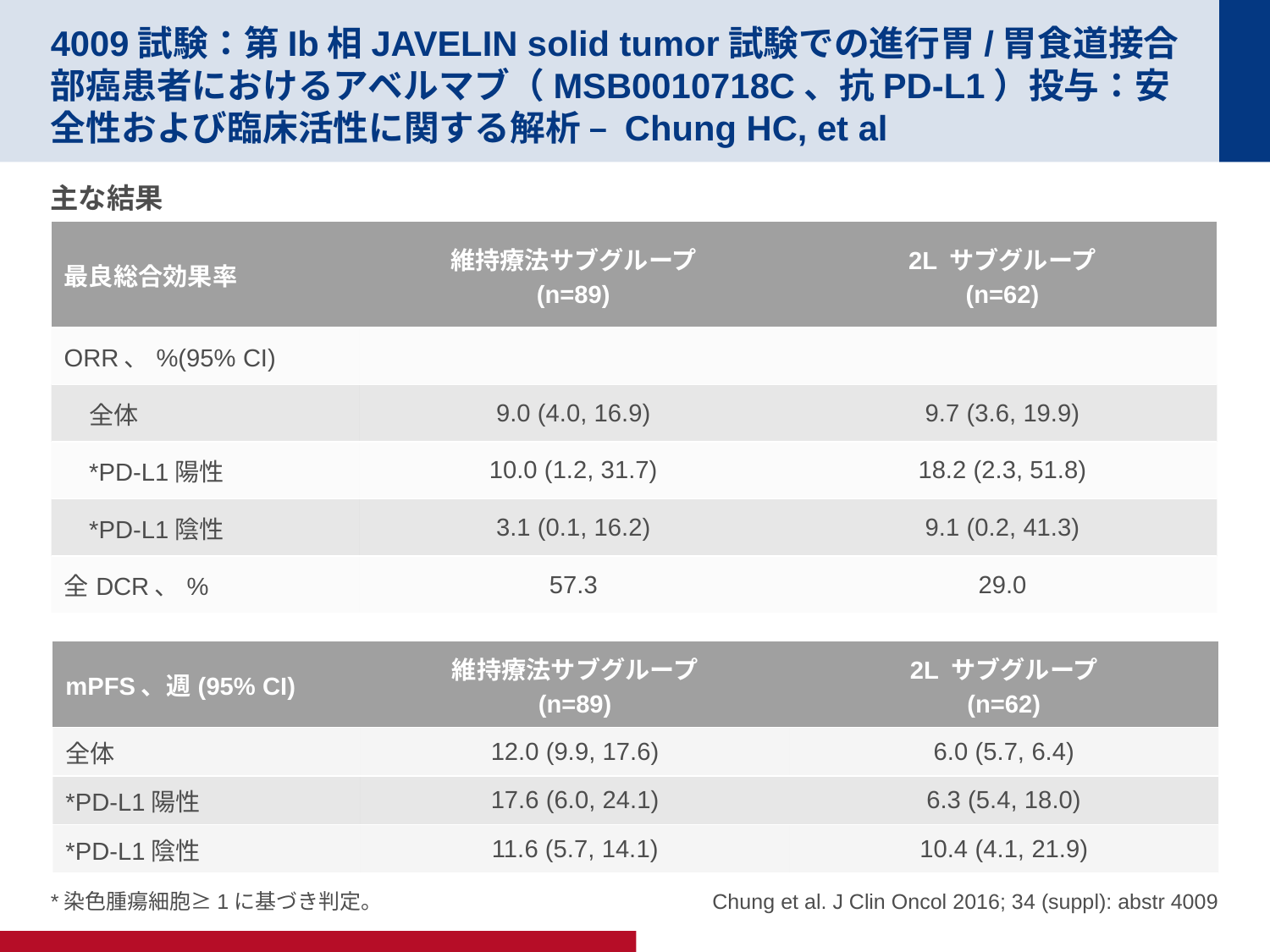

# 4009試験：第Ib相JAVELIN solid tumor試験での進行胃/胃食道接合部癌患者におけるアベルマブ（MSB0010718C、抗PD-L1）投与：安全性および臨床活性に関する解析 – Chung HC, et al
主な結果
| 最良総合効果率 | 維持療法サブグループ (n=89) | 2L サブグループ (n=62) |
| --- | --- | --- |
| ORR、%(95% CI) |  |  |
| 全体 | 9.0 (4.0, 16.9) | 9.7 (3.6, 19.9) |
| \*PD-L1陽性 | 10.0 (1.2, 31.7) | 18.2 (2.3, 51.8) |
| \*PD-L1陰性 | 3.1 (0.1, 16.2) | 9.1 (0.2, 41.3) |
| 全DCR、% | 57.3 | 29.0 |
| mPFS、週(95% CI) | 維持療法サブグループ (n=89) | 2L サブグループ (n=62) |
| --- | --- | --- |
| 全体 | 12.0 (9.9, 17.6) | 6.0 (5.7, 6.4) |
| \*PD-L1陽性 | 17.6 (6.0, 24.1) | 6.3 (5.4, 18.0) |
| \*PD-L1陰性 | 11.6 (5.7, 14.1) | 10.4 (4.1, 21.9) |
Chung et al. J Clin Oncol 2016; 34 (suppl): abstr 4009
*染色腫瘍細胞≥1に基づき判定。